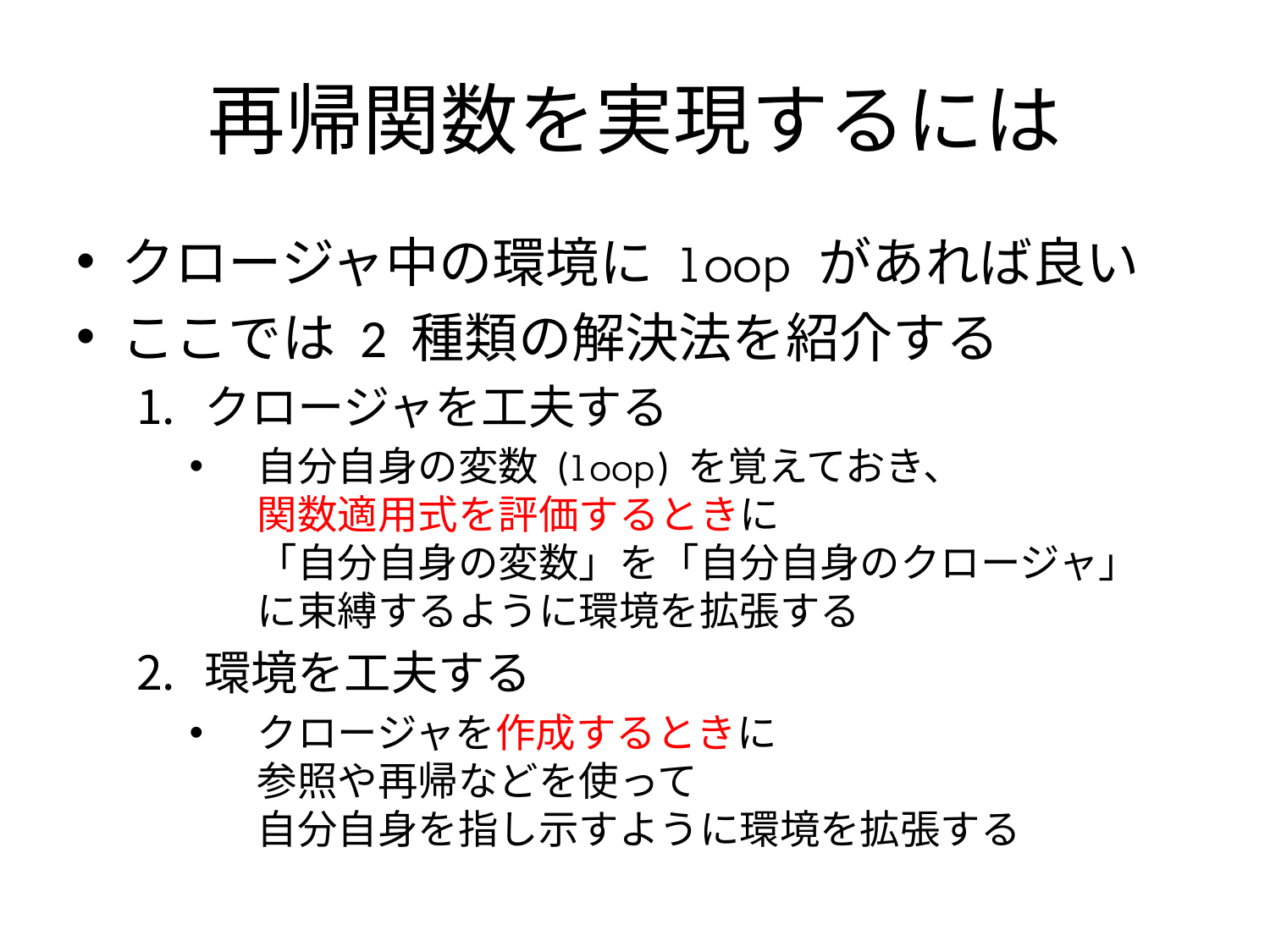

# 再帰関数を実現するには
クロージャ中の環境に loop があれば良い
ここでは 2 種類の解決法を紹介する
クロージャを工夫する
自分自身の変数 (loop) を覚えておき、
関数適用式を評価するときに
「自分自身の変数」を「自分自身のクロージャ」
に束縛するように環境を拡張する
環境を工夫する
クロージャを作成するときに
参照や再帰などを使って
自分自身を指し示すように環境を拡張する